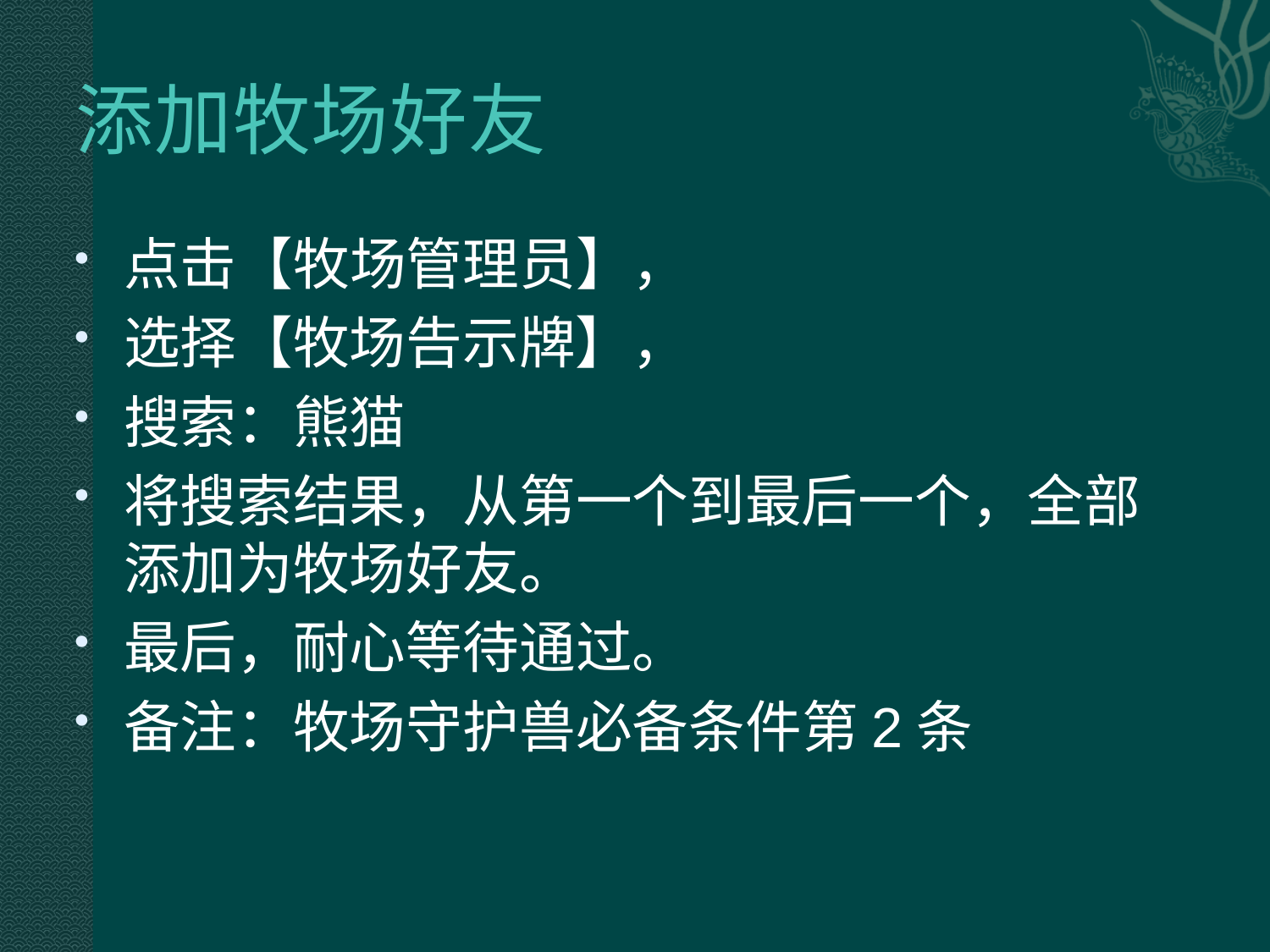

# 添加牧场好友
点击【牧场管理员】，
选择【牧场告示牌】，
搜索：熊猫
将搜索结果，从第一个到最后一个，全部添加为牧场好友。
最后，耐心等待通过。
备注：牧场守护兽必备条件第2条